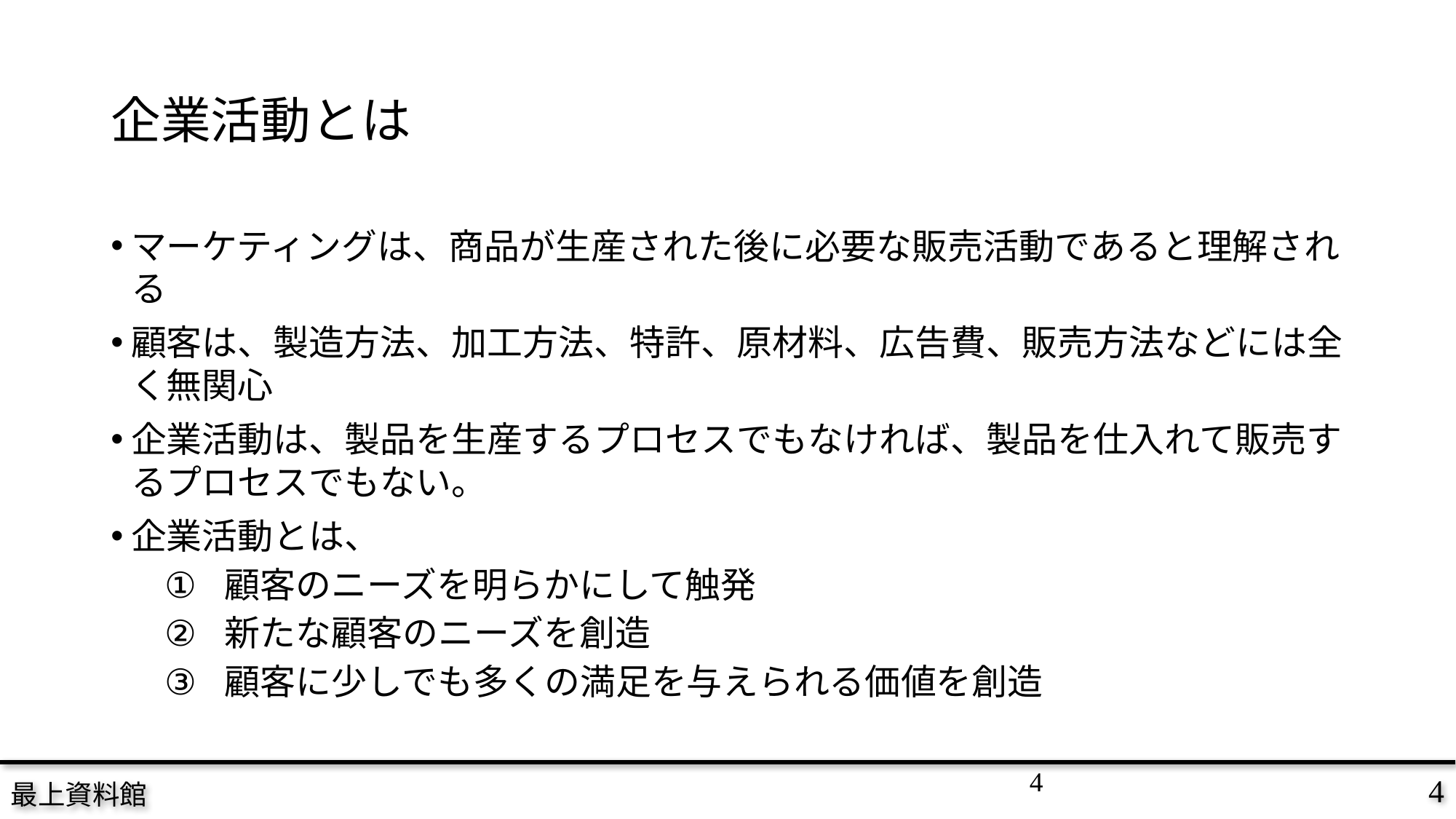

# 企業活動とは
マーケティングは、商品が生産された後に必要な販売活動であると理解される
顧客は、製造方法、加工方法、特許、原材料、広告費、販売方法などには全く無関心
企業活動は、製品を生産するプロセスでもなければ、製品を仕入れて販売するプロセスでもない。
企業活動とは、
顧客のニーズを明らかにして触発
新たな顧客のニーズを創造
顧客に少しでも多くの満足を与えられる価値を創造

4